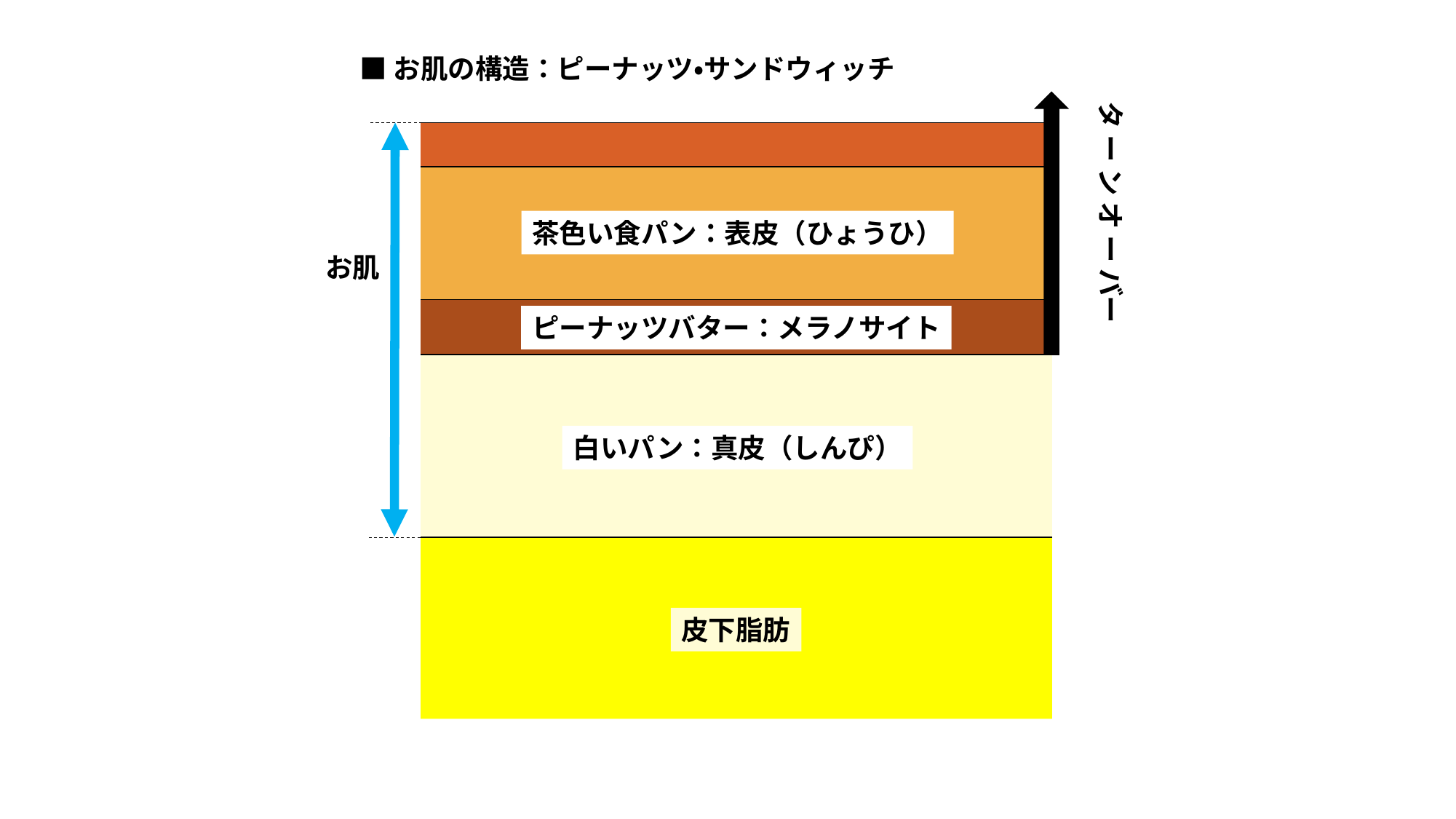

■お肌の構造：ピーナッツ・サンドウィッチ
タ ー ン オ ー バー

茶色い食パン：表皮（ひょうひ）

お肌

ピーナッツバター：メラノサイト

白いパン：真皮（しんぴ）

皮下脂肪